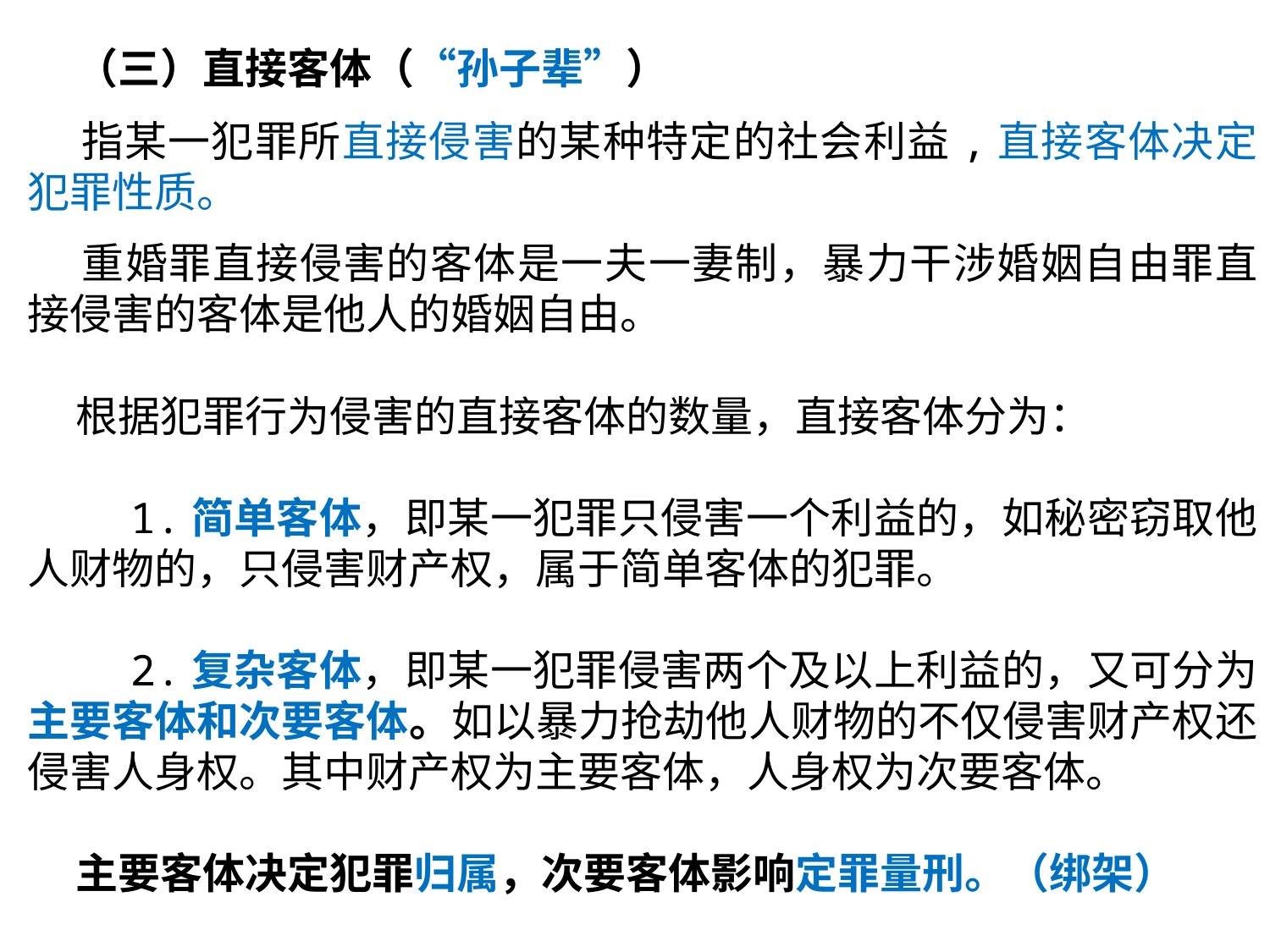

（三）直接客体（“孙子辈”）

    指某一犯罪所直接侵害的某种特定的社会利益,直接客体决定犯罪性质。

    重婚罪直接侵害的客体是一夫一妻制，暴力干涉婚姻自由罪直接侵害的客体是他人的婚姻自由。

    根据犯罪行为侵害的直接客体的数量，直接客体分为：

    1.简单客体，即某一犯罪只侵害一个利益的，如秘密窃取他人财物的，只侵害财产权，属于简单客体的犯罪。

    2.复杂客体，即某一犯罪侵害两个及以上利益的，又可分为主要客体和次要客体。如以暴力抢劫他人财物的不仅侵害财产权还侵害人身权。其中财产权为主要客体，人身权为次要客体。

    主要客体决定犯罪归属，次要客体影响定罪量刑。（绑架）